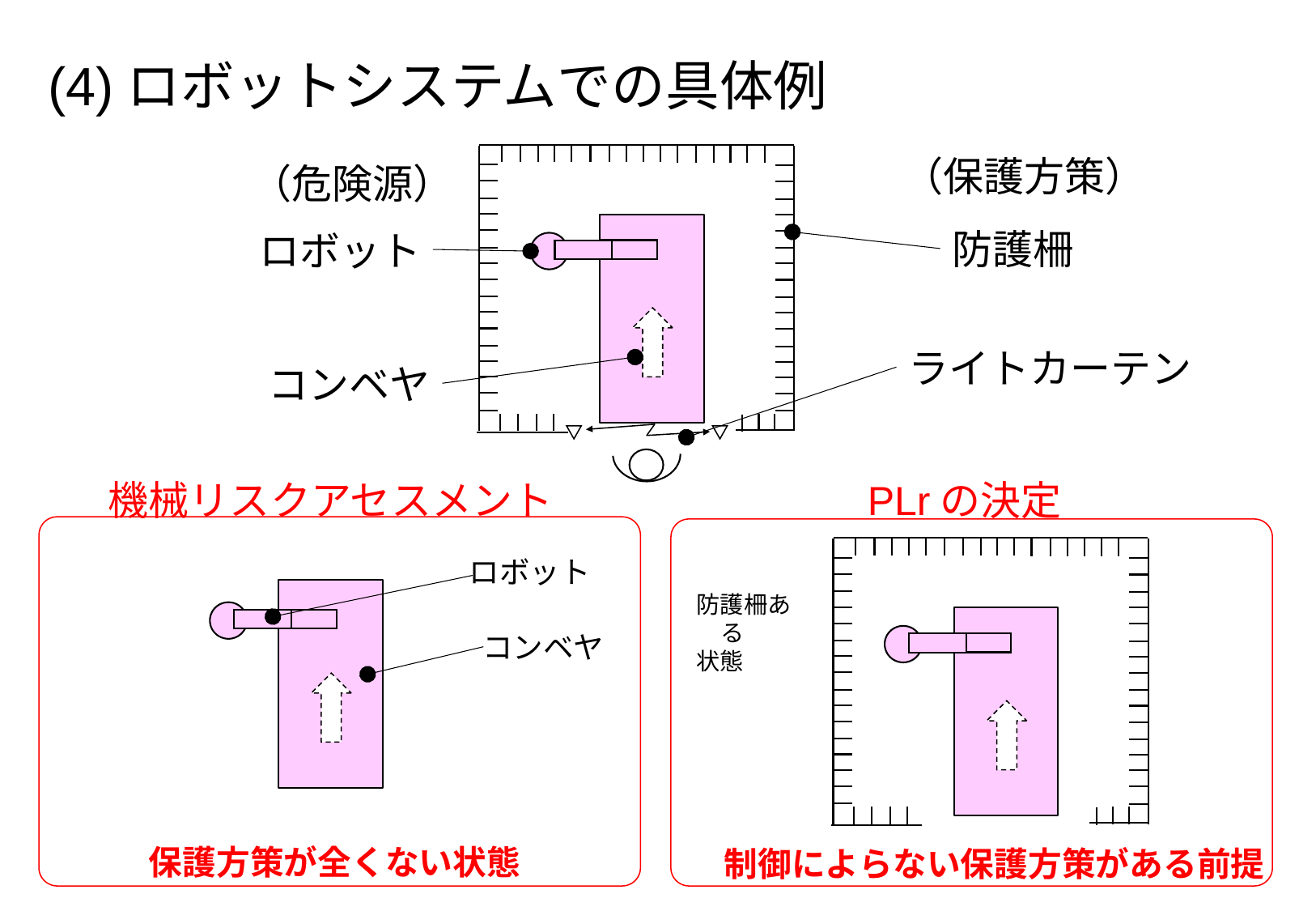

# (4)ロボットシステムでの具体例
（保護方策）
（危険源）

防護柵
ロボット

ライトカーテン
コンベヤ

機械リスクアセスメント
PLrの決定

ロボット

防護柵ある
状態
コンベヤ

保護方策が全くない状態
制御によらない保護方策がある前提